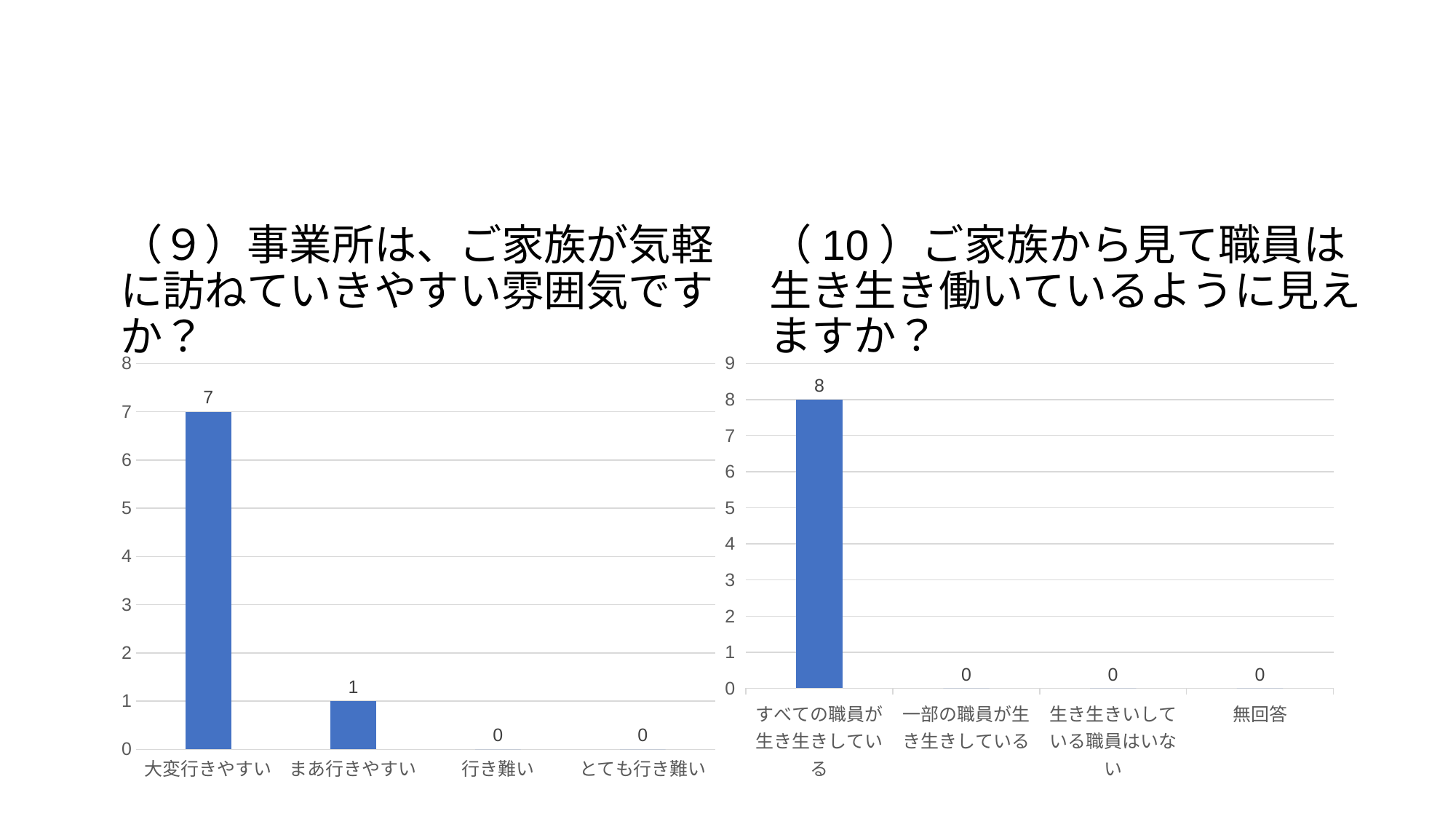

#
（９）事業所は、ご家族が気軽に訪ねていきやすい雰囲気ですか？
（10）ご家族から見て職員は生き生き働いているように見えますか？

### Chart

| Category | 列1 |
|---|---|
| 大変行きやすい | 7.0 |
| まあ行きやすい | 1.0 |
| 行き難い | 0.0 |
| とても行き難い | 0.0 |

### Chart

| Category | 系列 1 |
|---|---|
| すべての職員が生き生きしている | 8.0 |
| 一部の職員が生き生きしている | 0.0 |
| 生き生きいしている職員はいない | 0.0 |
| 無回答 | 0.0 |